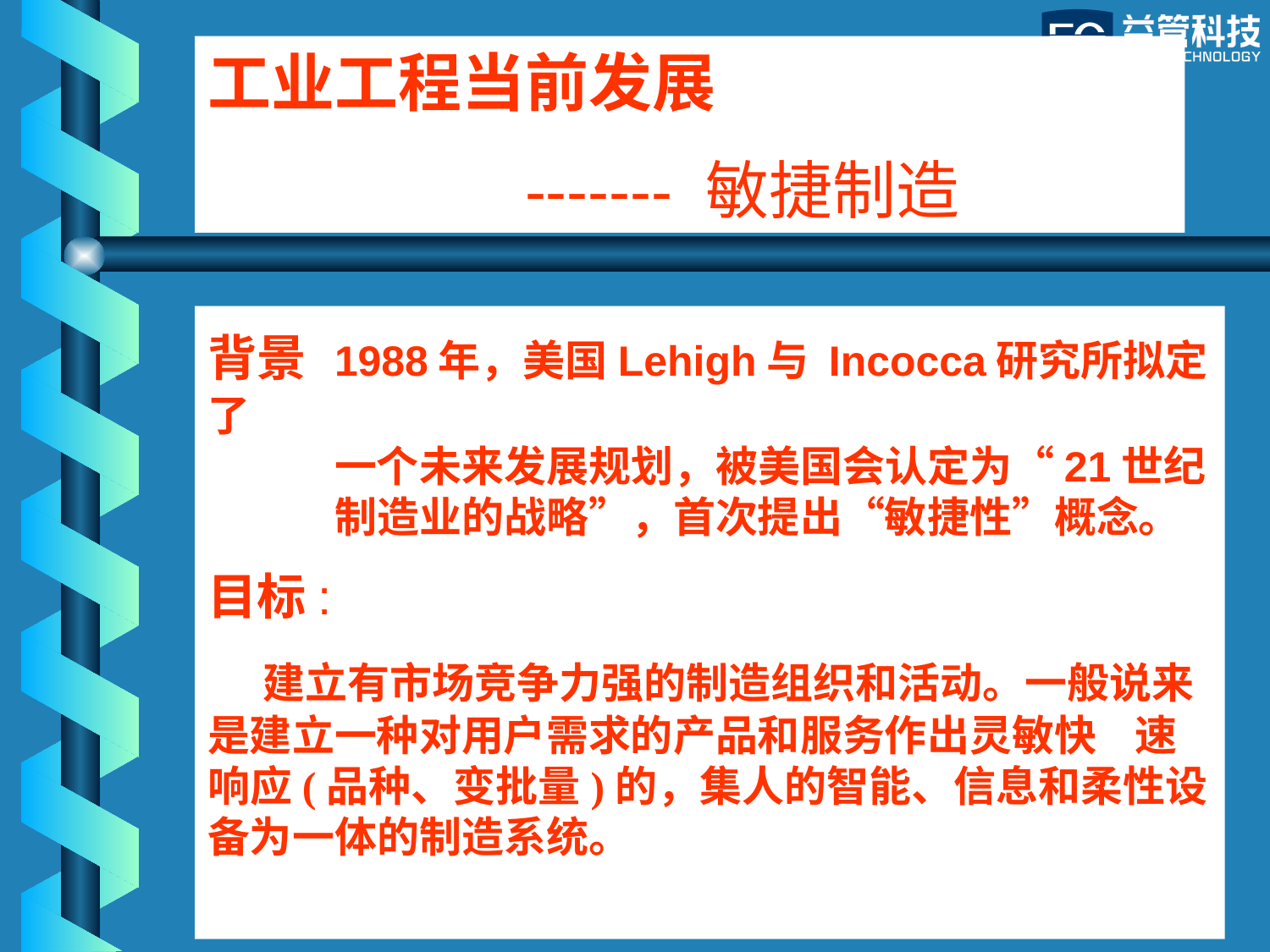

工业工程当前发展
                    ------- 敏捷制造

背景:	1988年，美国Lehigh与 Incocca研究所拟定了
	一个未来发展规划，被美国会认定为“21世纪
	制造业的战略”，首次提出“敏捷性”概念。
目标:
    建立有市场竞争力强的制造组织和活动。一般说来是建立一种对用户需求的产品和服务作出灵敏快    速响应(品种、变批量)的，集人的智能、信息和柔性设备为一体的制造系统。